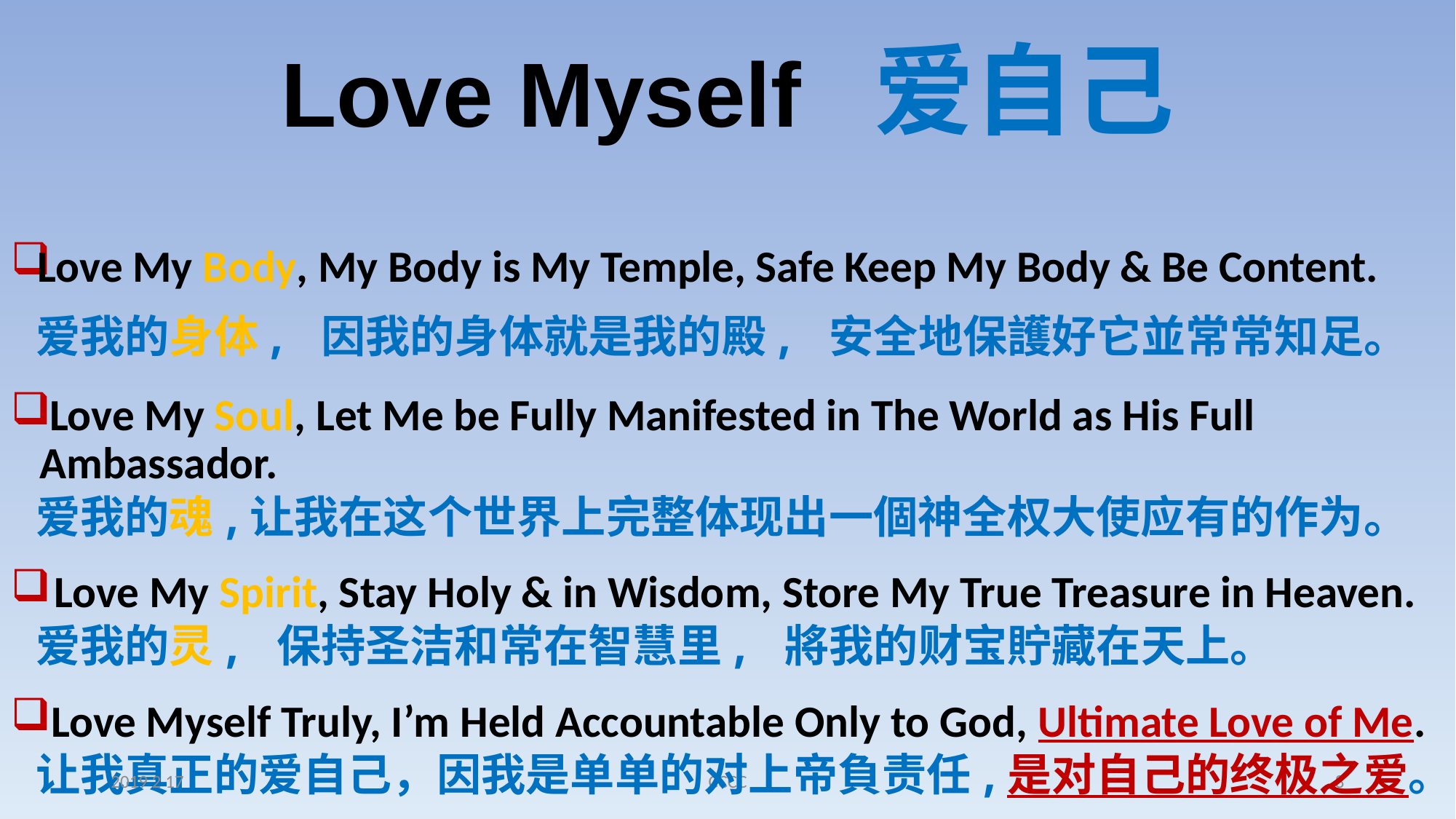

# Love Myself  爱自己
 Love My Body, My Body is My Temple, Safe Keep My Body & Be Content.
  爱我的身体, 因我的身体就是我的殿, 安全地保護好它並常常知足。

 Love My Soul, Let Me be Fully Manifested in The World as His Full Ambassador.
  爱我的魂,让我在这个世界上完整体现出一個神全权大使应有的作为。

 Love My Spirit, Stay Holy & in Wisdom, Store My True Treasure in Heaven.
  爱我的灵, 保持圣洁和常在智慧里, 將我的财宝貯藏在天上。

 Love Myself Truly, I’m Held Accountable Only to God, Ultimate Love of Me.
  让我真正的爱自己，因我是单单的对上帝負责任,是对自己的终极之爱。
2019 2 17
CCCC
8